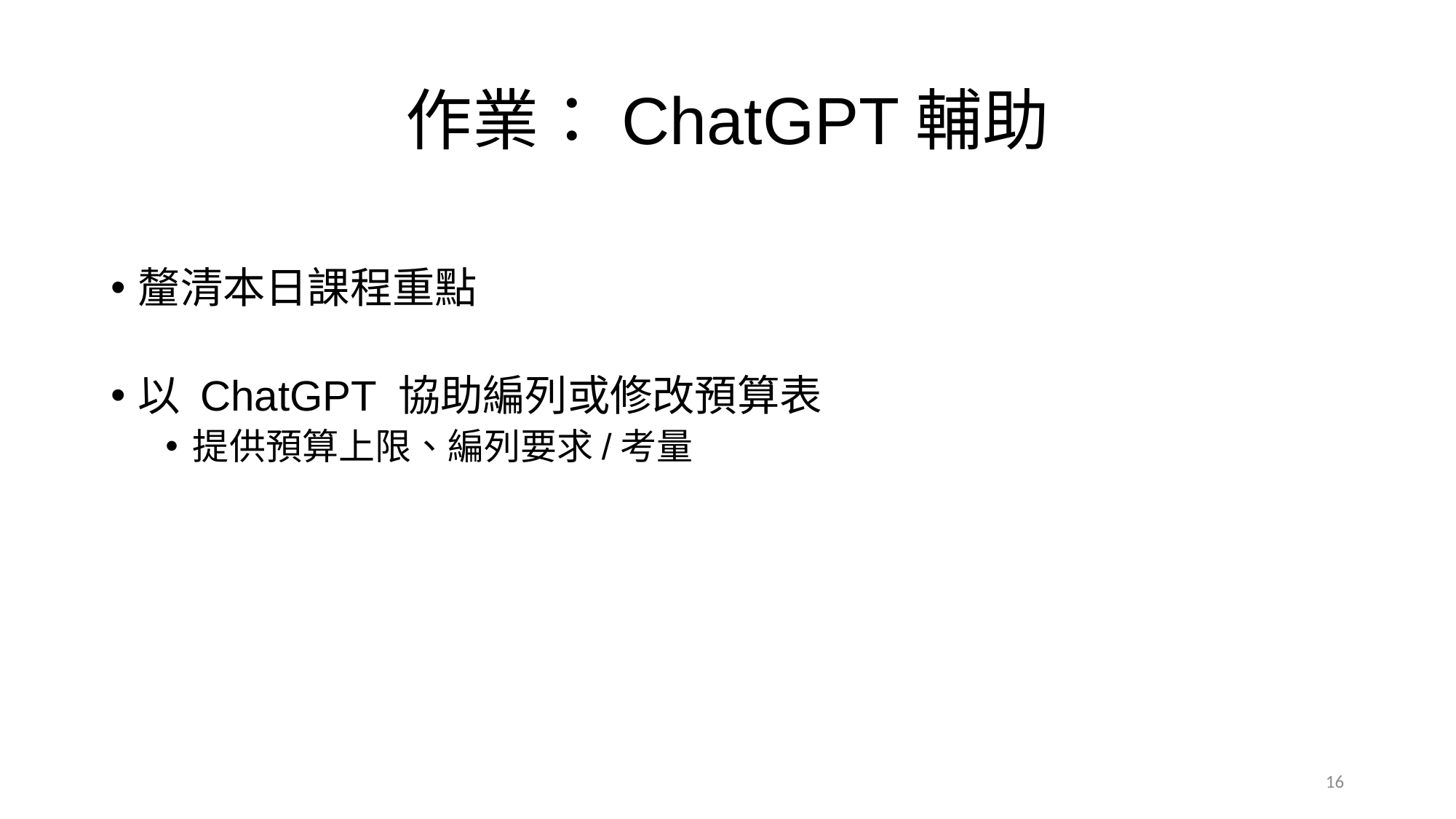

# 作業：ChatGPT輔助
釐清本日課程重點

以 ChatGPT 協助編列或修改預算表
提供預算上限、編列要求/考量
16